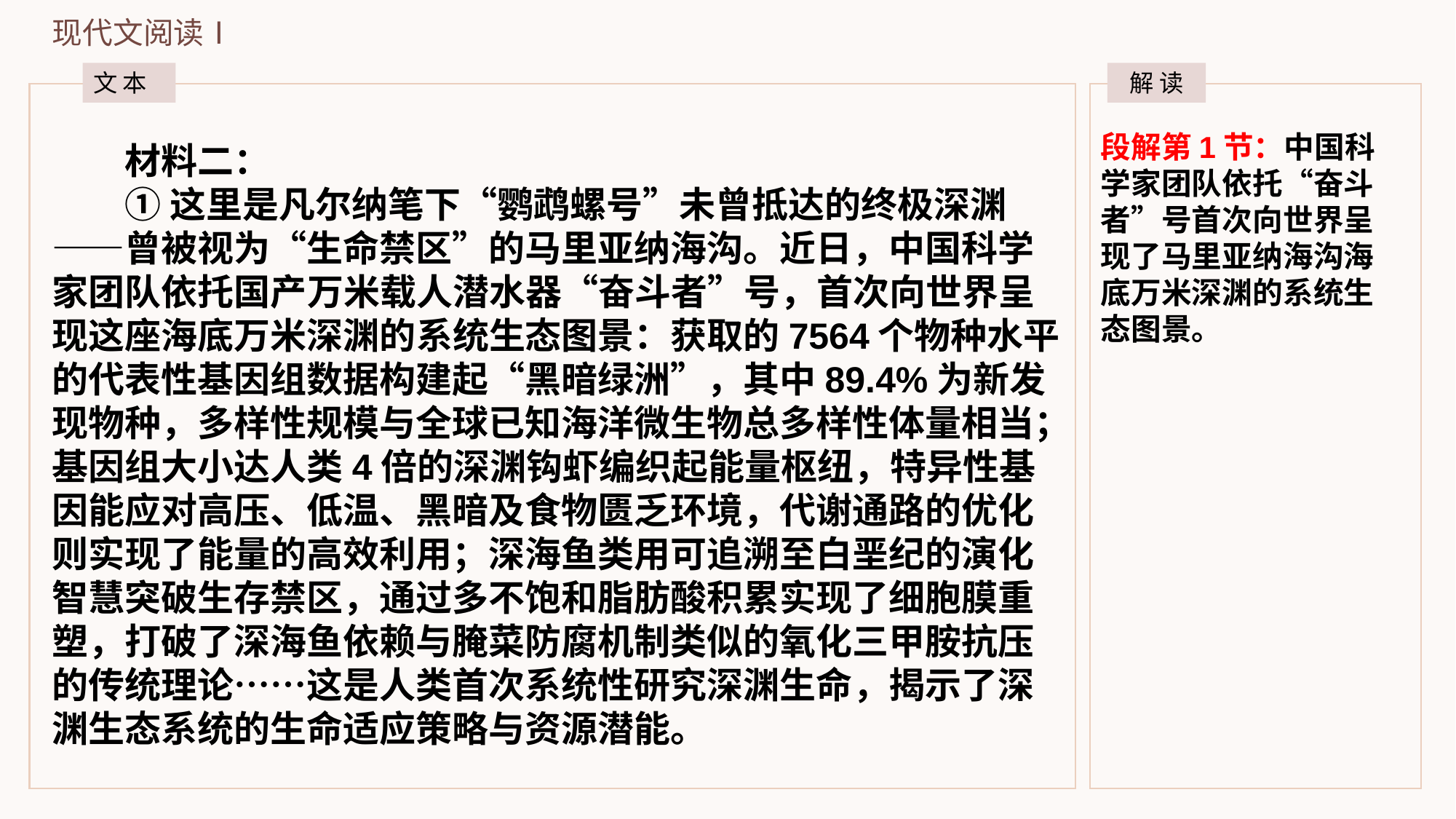

现代文阅读Ⅰ
文 本
解 读

段解第1节：中国科学家团队依托“奋斗者”号首次向世界呈现了马里亚纳海沟海底万米深渊的系统生态图景。
材料二：
①这里是凡尔纳笔下“鹦鹉螺号”未曾抵达的终极深渊——曾被视为“生命禁区”的马里亚纳海沟。近日，中国科学家团队依托国产万米载人潜水器“奋斗者”号，首次向世界呈现这座海底万米深渊的系统生态图景：获取的7564个物种水平的代表性基因组数据构建起“黑暗绿洲”，其中89.4%为新发现物种，多样性规模与全球已知海洋微生物总多样性体量相当；基因组大小达人类4倍的深渊钩虾编织起能量枢纽，特异性基因能应对高压、低温、黑暗及食物匮乏环境，代谢通路的优化则实现了能量的高效利用；深海鱼类用可追溯至白垩纪的演化智慧突破生存禁区，通过多不饱和脂肪酸积累实现了细胞膜重塑，打破了深海鱼依赖与腌菜防腐机制类似的氧化三甲胺抗压的传统理论……这是人类首次系统性研究深渊生命，揭示了深渊生态系统的生命适应策略与资源潜能。